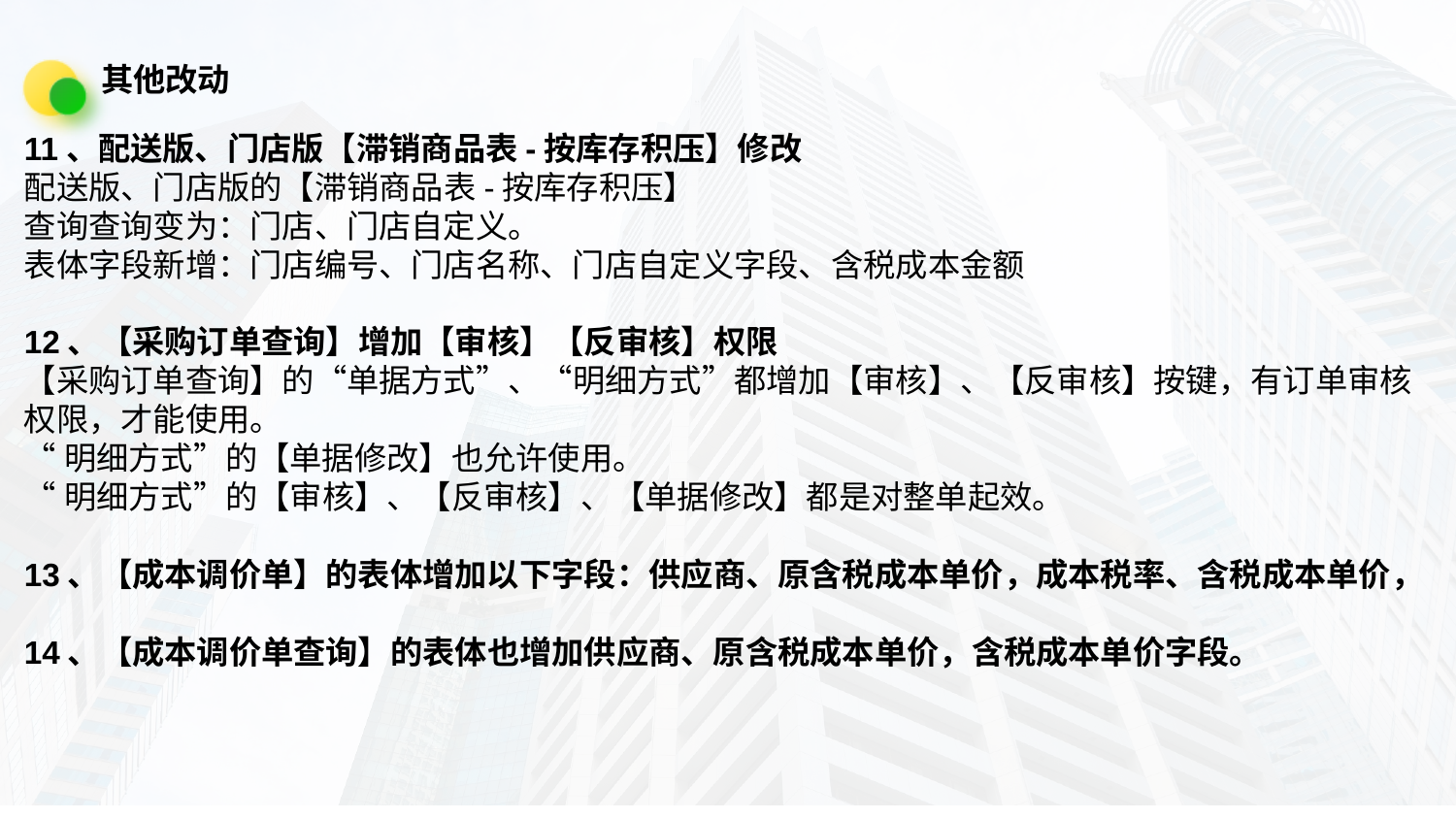

其他改动
11、配送版、门店版【滞销商品表-按库存积压】修改
配送版、门店版的【滞销商品表-按库存积压】
查询查询变为：门店、门店自定义。
表体字段新增：门店编号、门店名称、门店自定义字段、含税成本金额

12、【采购订单查询】增加【审核】【反审核】权限
【采购订单查询】的“单据方式”、“明细方式”都增加【审核】、【反审核】按键，有订单审核权限，才能使用。
“明细方式”的【单据修改】也允许使用。
“明细方式”的【审核】、【反审核】、【单据修改】都是对整单起效。

13、【成本调价单】的表体增加以下字段：供应商、原含税成本单价，成本税率、含税成本单价，

14、【成本调价单查询】的表体也增加供应商、原含税成本单价，含税成本单价字段。